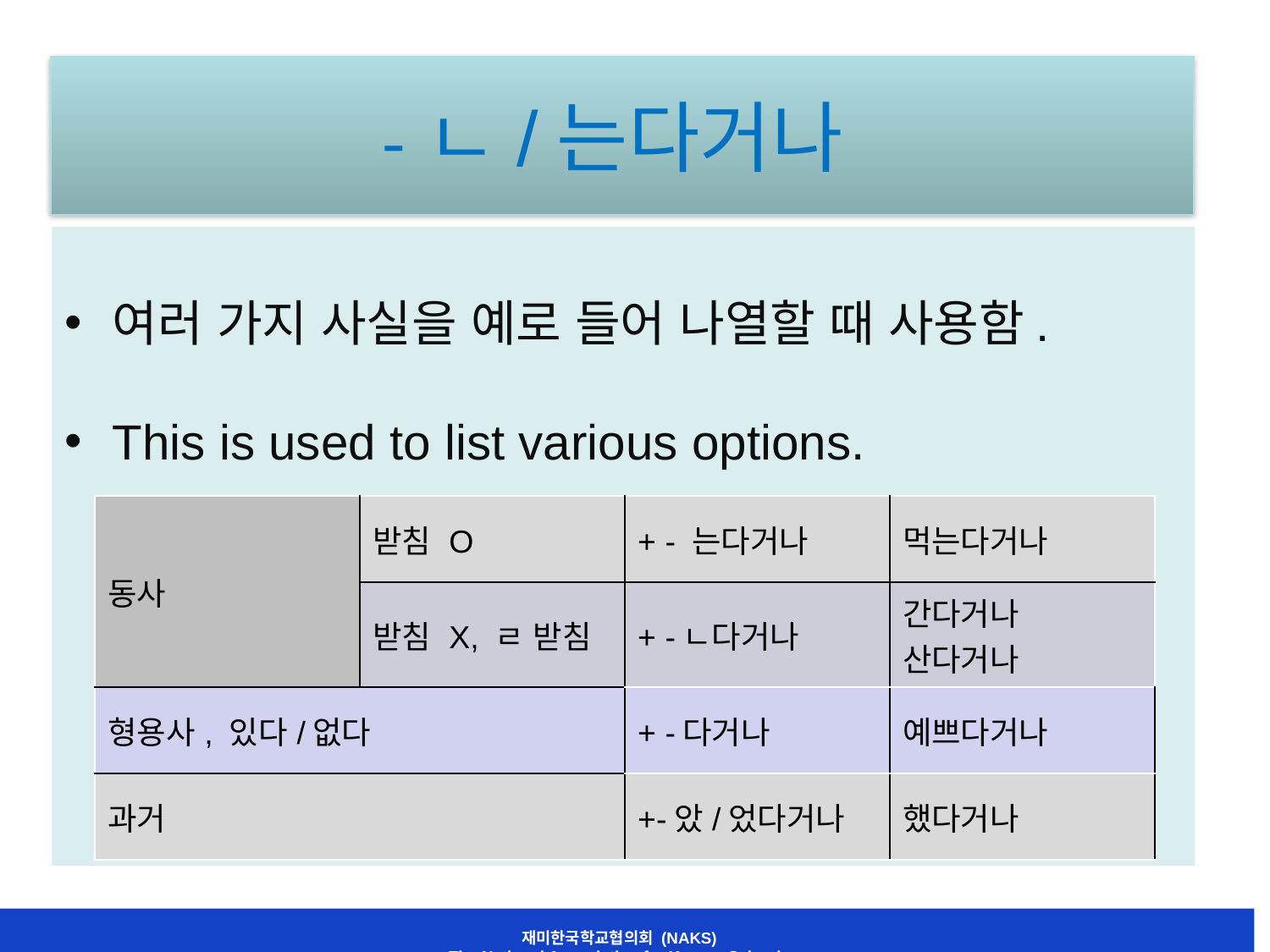

# -ㄴ/는다거나

여러 가지 사실을 예로 들어 나열할 때 사용함.

This is used to list various options.

| 동사 | 받침 O | + - 는다거나 | 먹는다거나 |
| --- | --- | --- | --- |
|  | 받침 X, ㄹ 받침 | + -ㄴ다거나 | 간다거나 산다거나 |
| 형용사, 있다/없다 |  | + -다거나 | 예쁘다거나 |
| 과거 |  | +-았/었다거나 | 했다거나 |
재미한국학교협의회 (NAKS)
The National Association for Korean Schools